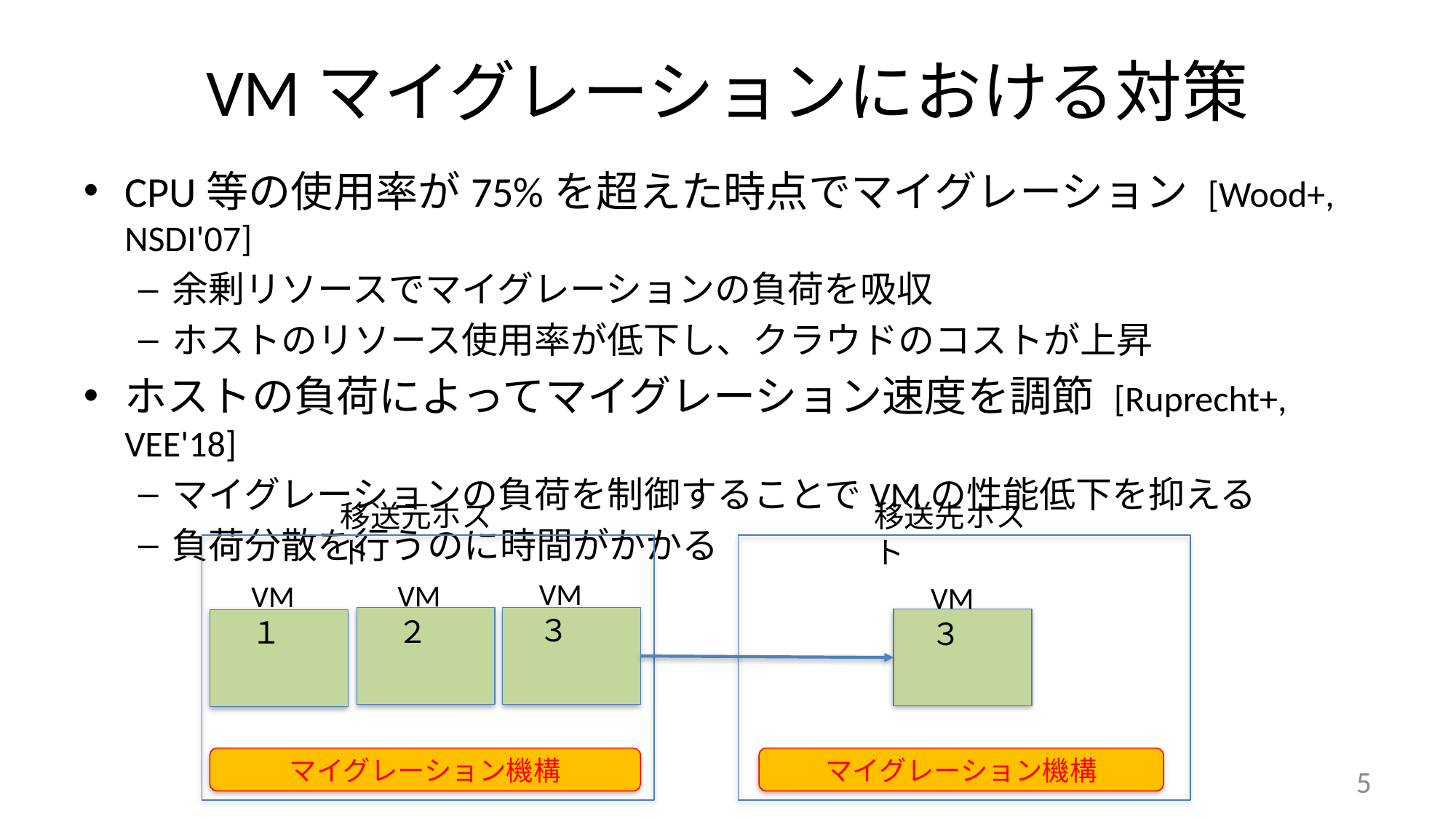

# VMマイグレーションにおける対策
CPU等の使用率が75%を超えた時点でマイグレーション [Wood+, NSDI'07]
余剰リソースでマイグレーションの負荷を吸収
ホストのリソース使用率が低下し、クラウドのコストが上昇
ホストの負荷によってマイグレーション速度を調節 [Ruprecht+, VEE'18]
マイグレーションの負荷を制御することでVMの性能低下を抑える
負荷分散を行うのに時間がかかる
移送元ホスト
移送先ホスト

VM３
VM２
VM１
VM３

マイグレーション機構
マイグレーション機構
5